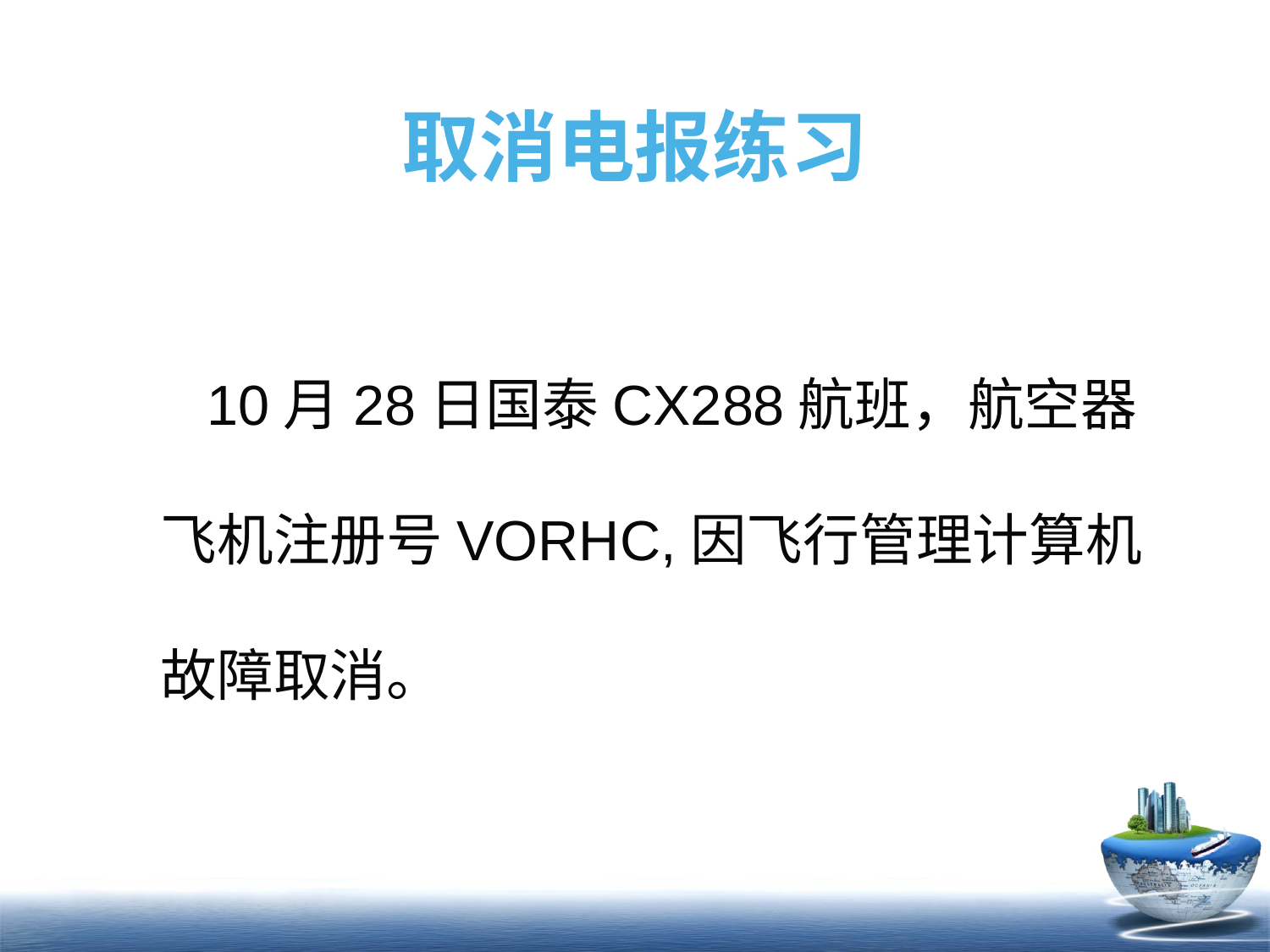

# 取消电报练习
      10月28日国泰CX288航班，航空器飞机注册号VORHC,因飞行管理计算机故障取消。